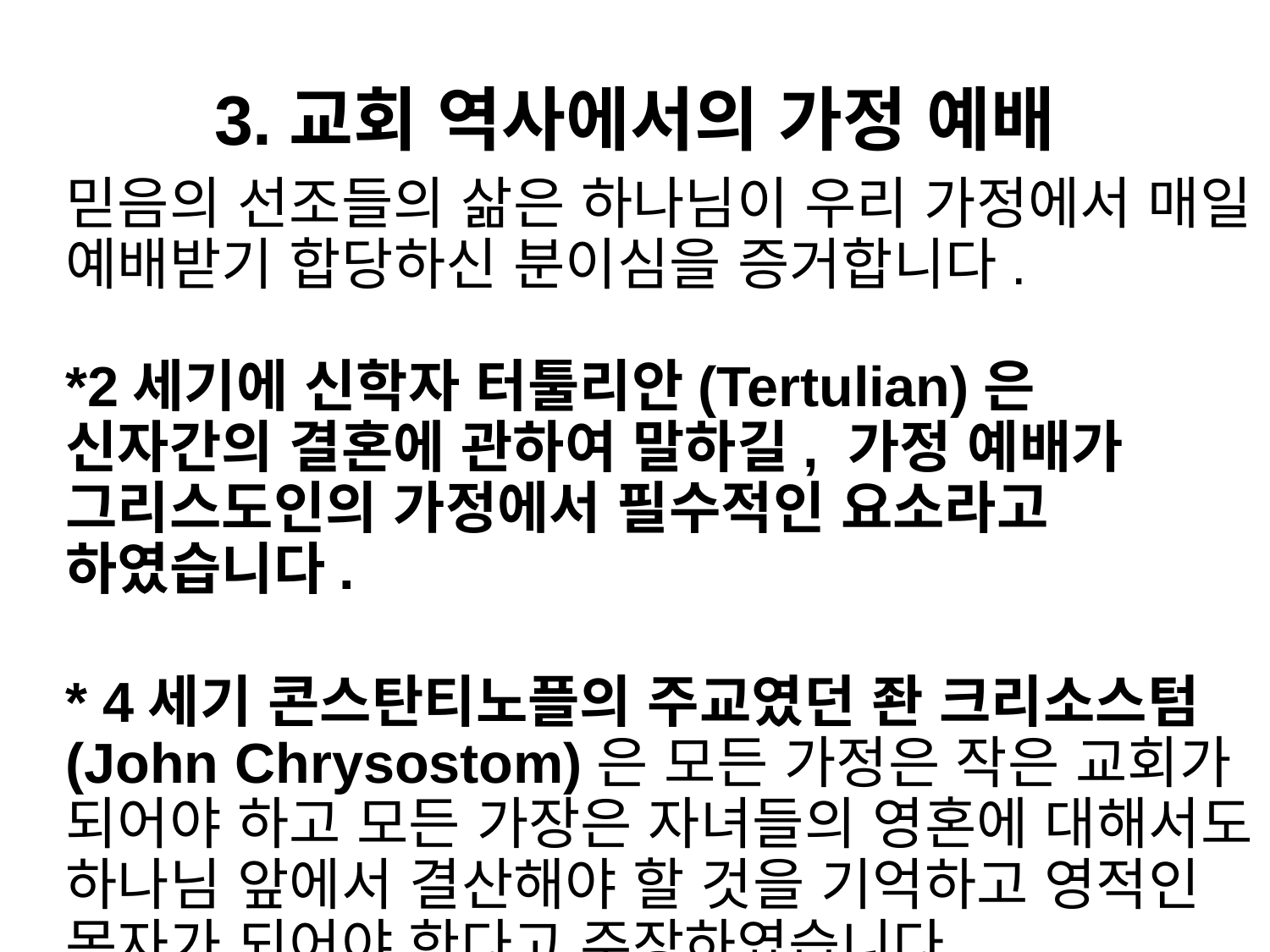

# 3.교회 역사에서의 가정 예배
믿음의 선조들의 삶은 하나님이 우리 가정에서 매일 예배받기 합당하신 분이심을 증거합니다.

*2세기에 신학자 터툴리안(Tertulian)은 신자간의 결혼에 관하여 말하길, 가정 예배가 그리스도인의 가정에서 필수적인 요소라고 하였습니다.

* 4세기 콘스탄티노플의 주교였던 좐 크리소스텀 (John Chrysostom)은 모든 가정은 작은 교회가 되어야 하고 모든 가장은 자녀들의 영혼에 대해서도 하나님 앞에서 결산해야 할 것을 기억하고 영적인 목자가 되어야 한다고 주장하였습니다.